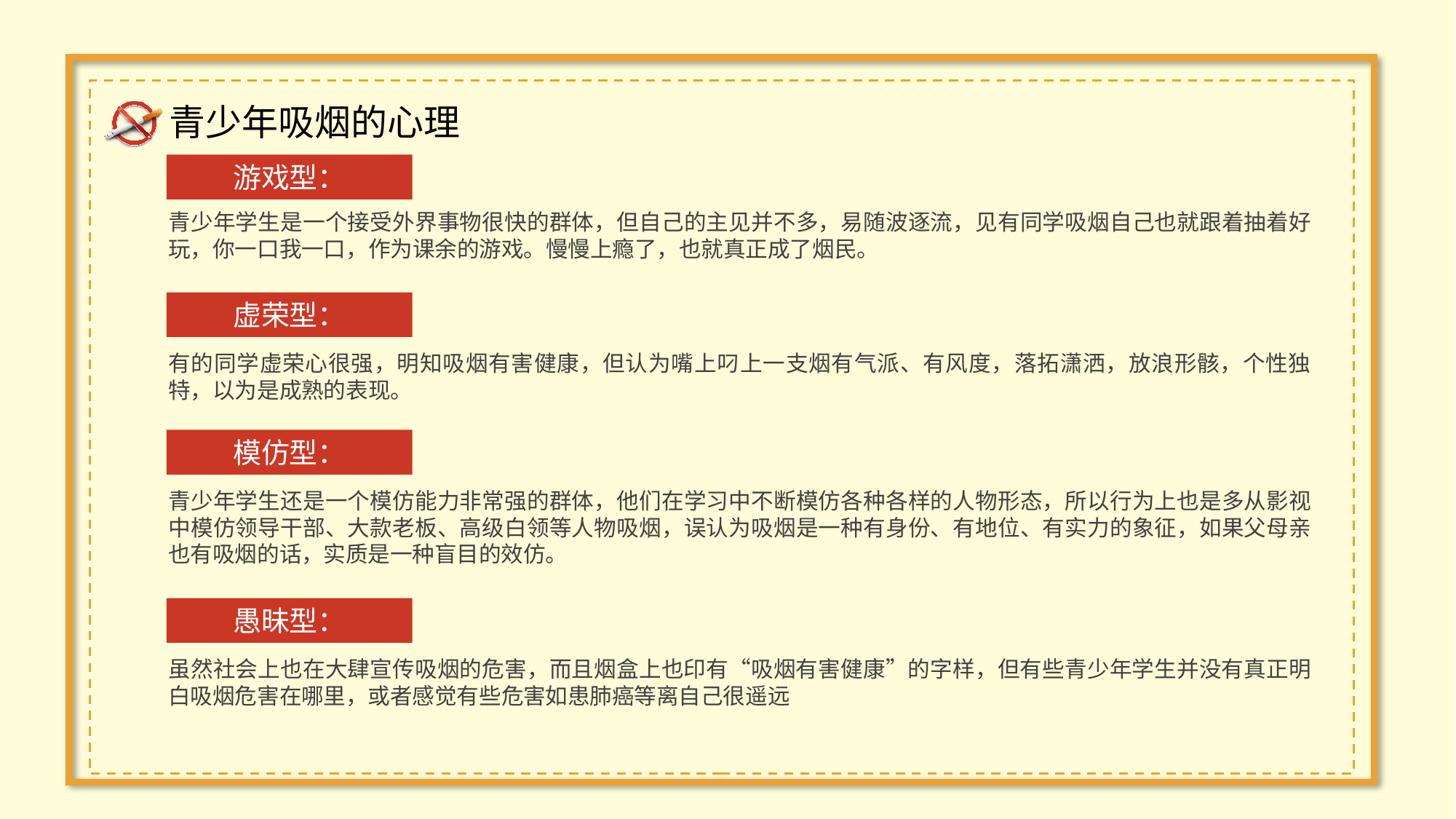

游戏型：
青少年学生是一个接受外界事物很快的群体，但自己的主见并不多，易随波逐流，见有同学吸烟自己也就跟着抽着好玩，你一口我一口，作为课余的游戏。慢慢上瘾了，也就真正成了烟民。
虚荣型：
有的同学虚荣心很强，明知吸烟有害健康，但认为嘴上叼上一支烟有气派、有风度，落拓潇洒，放浪形骸，个性独特，以为是成熟的表现。
模仿型：
青少年学生还是一个模仿能力非常强的群体，他们在学习中不断模仿各种各样的人物形态，所以行为上也是多从影视中模仿领导干部、大款老板、高级白领等人物吸烟，误认为吸烟是一种有身份、有地位、有实力的象征，如果父母亲也有吸烟的话，实质是一种盲目的效仿。
愚昧型：
虽然社会上也在大肆宣传吸烟的危害，而且烟盒上也印有“吸烟有害健康”的字样，但有些青少年学生并没有真正明白吸烟危害在哪里，或者感觉有些危害如患肺癌等离自己很遥远